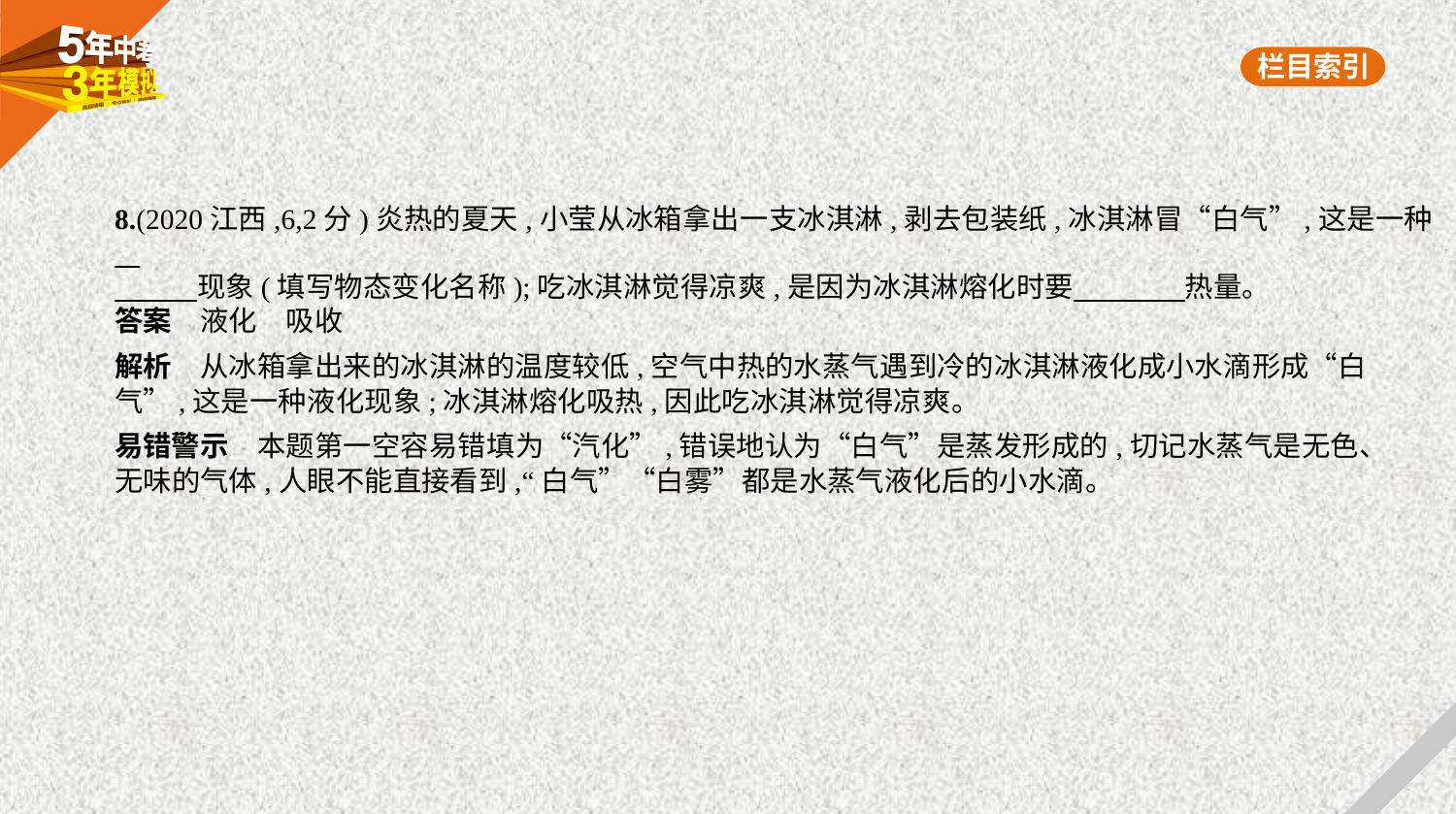

8.(2020江西,6,2分)炎热的夏天,小莹从冰箱拿出一支冰淇淋,剥去包装纸,冰淇淋冒“白气”,这是一种    
　　    现象(填写物态变化名称);吃冰淇淋觉得凉爽,是因为冰淇淋熔化时要　　　    热量。
答案　液化　吸收
解析　从冰箱拿出来的冰淇淋的温度较低,空气中热的水蒸气遇到冷的冰淇淋液化成小水滴形成“白
气”,这是一种液化现象;冰淇淋熔化吸热,因此吃冰淇淋觉得凉爽。
易错警示　本题第一空容易错填为“汽化”,错误地认为“白气”是蒸发形成的,切记水蒸气是无色、
无味的气体,人眼不能直接看到,“白气”“白雾”都是水蒸气液化后的小水滴。